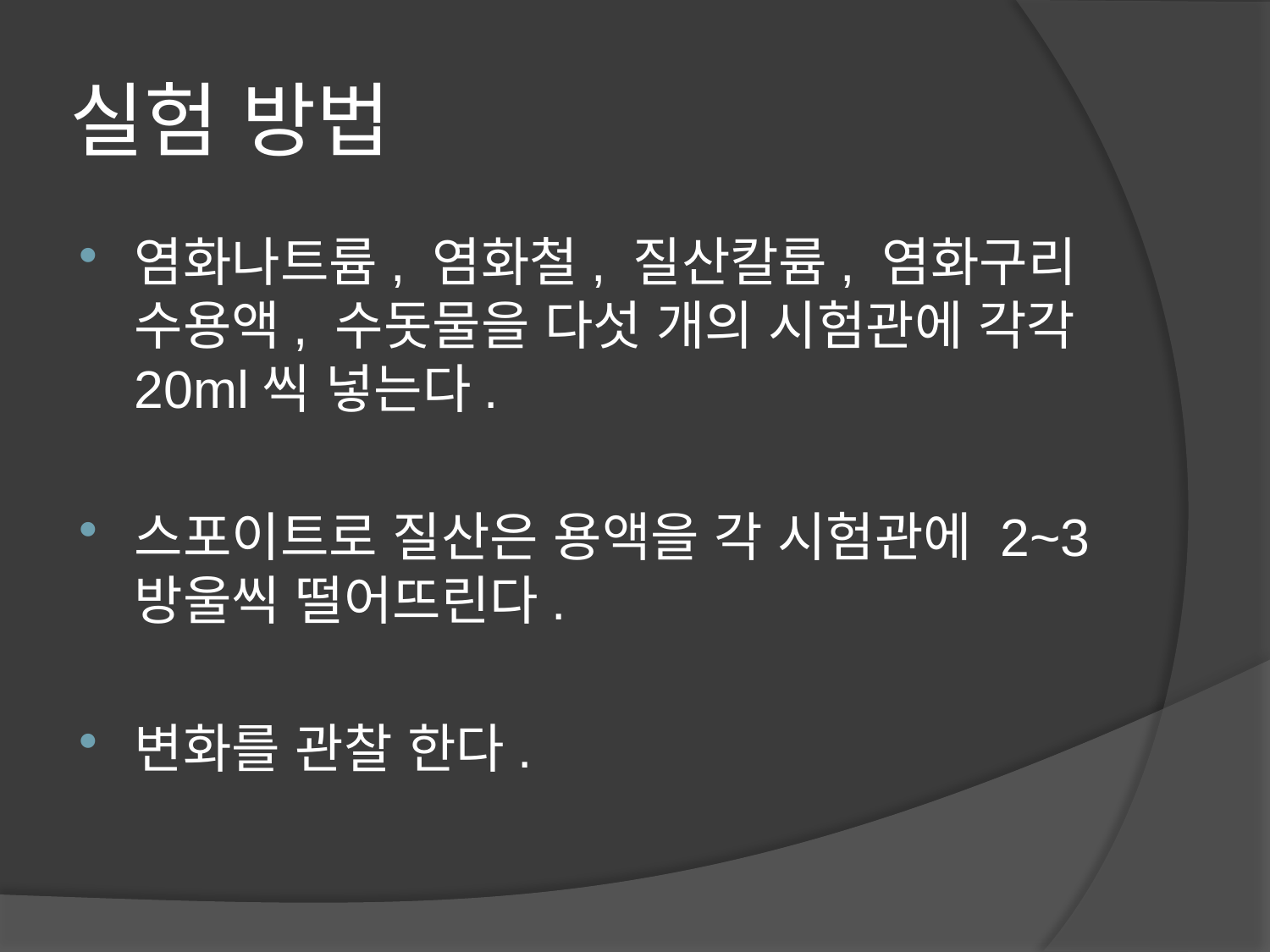

# 실험 방법
염화나트륨, 염화철, 질산칼륨, 염화구리 수용액, 수돗물을 다섯 개의 시험관에 각각 20ml씩 넣는다.

스포이트로 질산은 용액을 각 시험관에 2~3방울씩 떨어뜨린다.

변화를 관찰 한다.